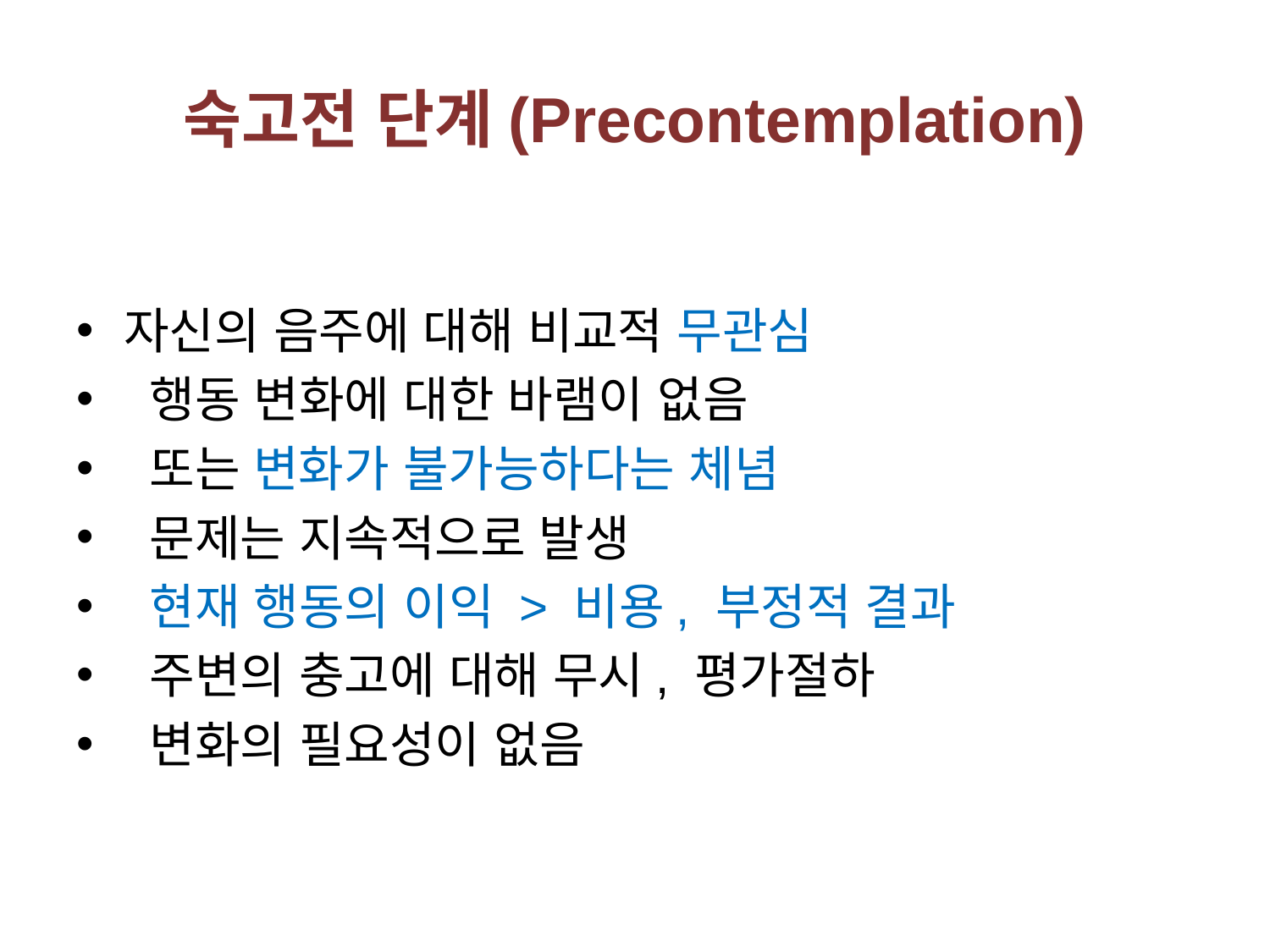

# 숙고전 단계(Precontemplation)
자신의 음주에 대해 비교적 무관심
 행동 변화에 대한 바램이 없음
 또는 변화가 불가능하다는 체념
 문제는 지속적으로 발생
 현재 행동의 이익 > 비용, 부정적 결과
 주변의 충고에 대해 무시, 평가절하
 변화의 필요성이 없음